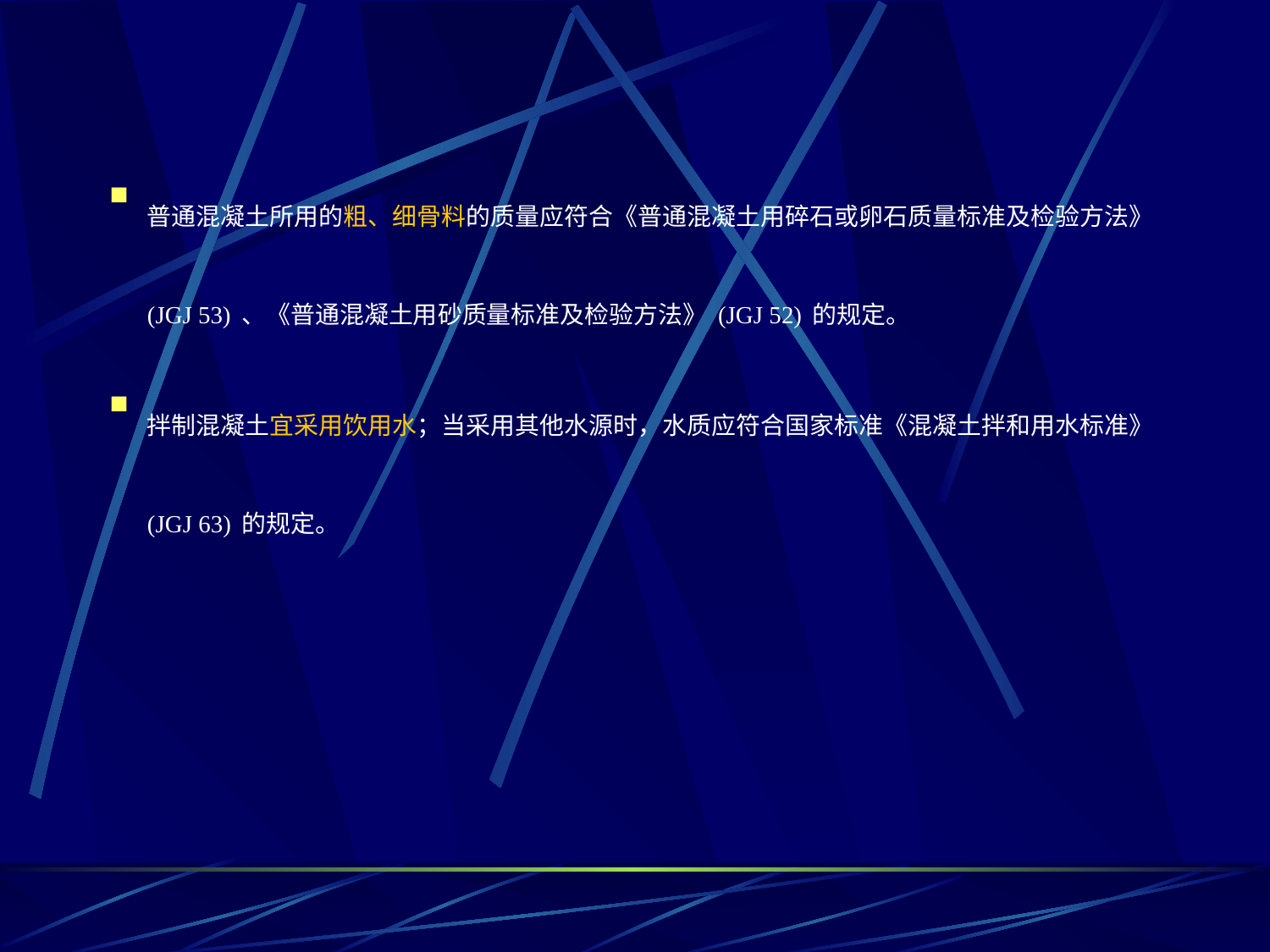

普通混凝土所用的粗、细骨料的质量应符合《普通混凝土用碎石或卵石质量标准及检验方法》(JGJ 53)、《普通混凝土用砂质量标准及检验方法》(JGJ 52)的规定。
拌制混凝土宜采用饮用水；当采用其他水源时，水质应符合国家标准《混凝土拌和用水标准》(JGJ 63)的规定。